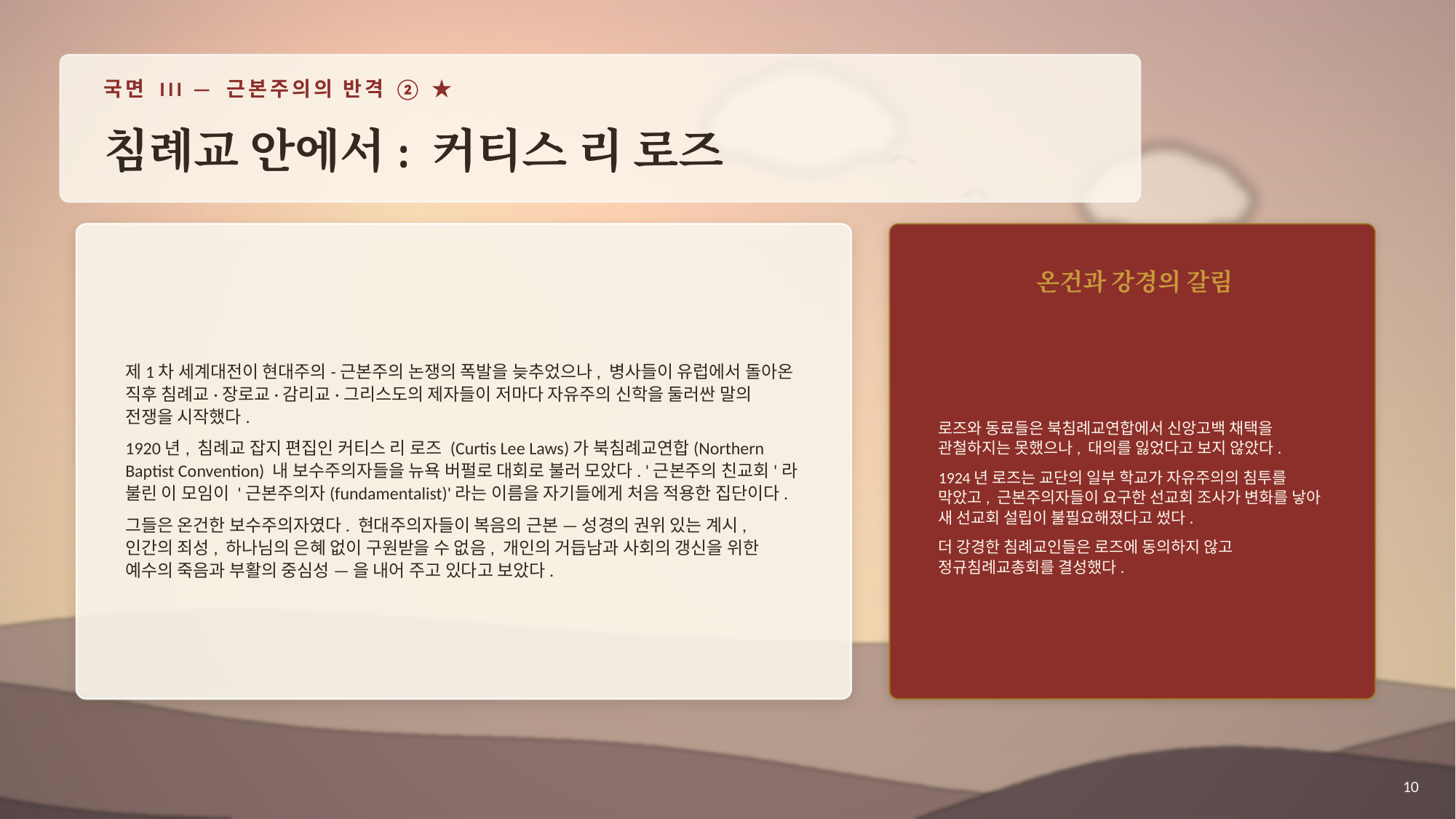

국면 III — 근본주의의 반격 ② ★
침례교 안에서: 커티스 리 로즈

제1차 세계대전이 현대주의-근본주의 논쟁의 폭발을 늦추었으나, 병사들이 유럽에서 돌아온 직후 침례교·장로교·감리교·그리스도의 제자들이 저마다 자유주의 신학을 둘러싼 말의 전쟁을 시작했다.
1920년, 침례교 잡지 편집인 커티스 리 로즈 (Curtis Lee Laws)가 북침례교연합(Northern Baptist Convention) 내 보수주의자들을 뉴욕 버펄로 대회로 불러 모았다. '근본주의 친교회'라 불린 이 모임이 '근본주의자(fundamentalist)'라는 이름을 자기들에게 처음 적용한 집단이다.
그들은 온건한 보수주의자였다. 현대주의자들이 복음의 근본 — 성경의 권위 있는 계시, 인간의 죄성, 하나님의 은혜 없이 구원받을 수 없음, 개인의 거듭남과 사회의 갱신을 위한 예수의 죽음과 부활의 중심성 — 을 내어 주고 있다고 보았다.
온건과 강경의 갈림
로즈와 동료들은 북침례교연합에서 신앙고백 채택을 관철하지는 못했으나, 대의를 잃었다고 보지 않았다.
1924년 로즈는 교단의 일부 학교가 자유주의의 침투를 막았고, 근본주의자들이 요구한 선교회 조사가 변화를 낳아 새 선교회 설립이 불필요해졌다고 썼다.
더 강경한 침례교인들은 로즈에 동의하지 않고 정규침례교총회를 결성했다.
10